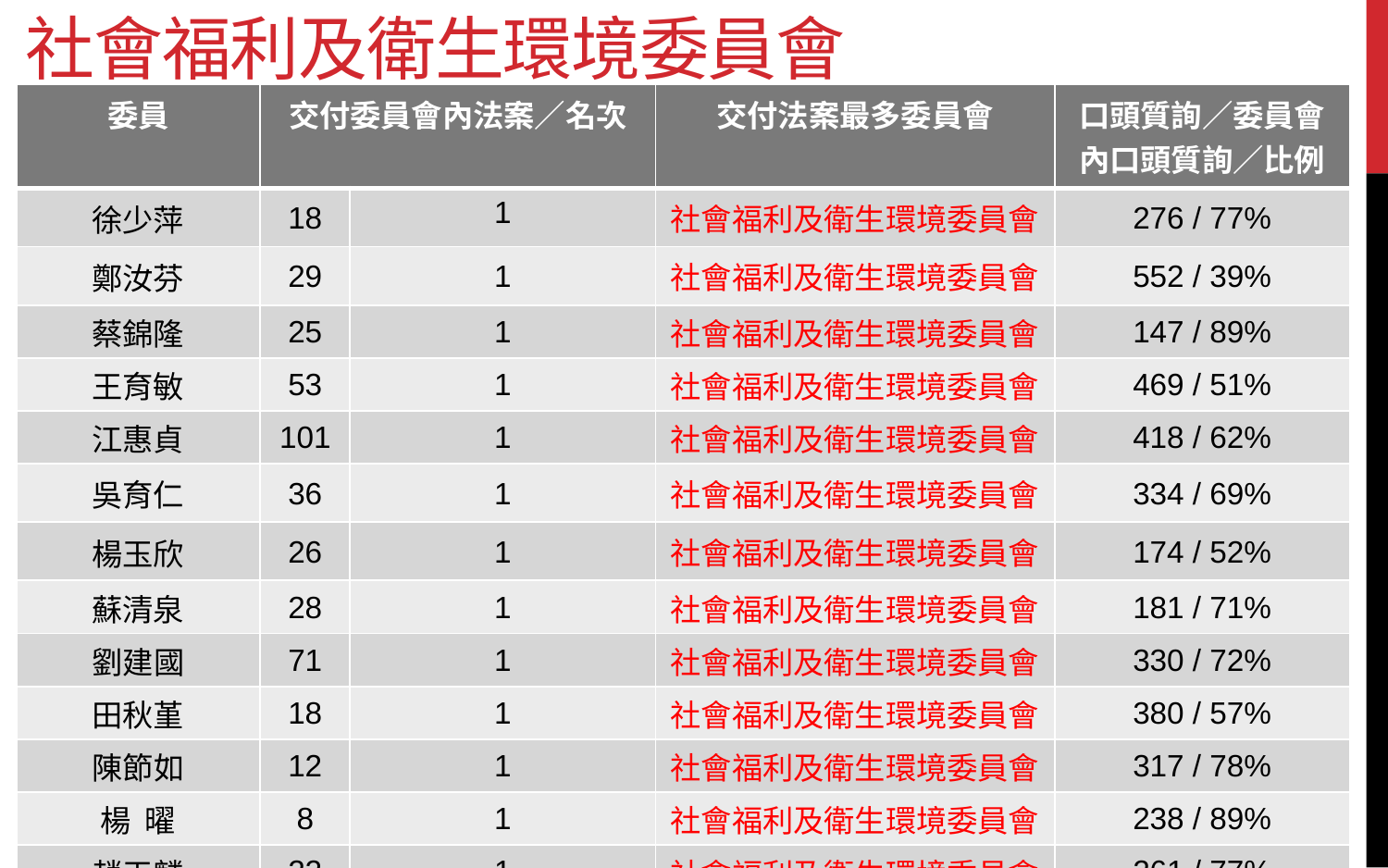

# 社會福利及衛生環境委員會
| 委員 | 交付委員會內法案／名次 |  | 交付法案最多委員會 | 口頭質詢／委員會內口頭質詢／比例 |
| --- | --- | --- | --- | --- |
| 徐少萍 | 18 | 1 | 社會福利及衛生環境委員會 | 276 / 77% |
| 鄭汝芬 | 29 | 1 | 社會福利及衛生環境委員會 | 552 / 39% |
| 蔡錦隆 | 25 | 1 | 社會福利及衛生環境委員會 | 147 / 89% |
| 王育敏 | 53 | 1 | 社會福利及衛生環境委員會 | 469 / 51% |
| 江惠貞 | 101 | 1 | 社會福利及衛生環境委員會 | 418 / 62% |
| 吳育仁 | 36 | 1 | 社會福利及衛生環境委員會 | 334 / 69% |
| 楊玉欣 | 26 | 1 | 社會福利及衛生環境委員會 | 174 / 52% |
| 蘇清泉 | 28 | 1 | 社會福利及衛生環境委員會 | 181 / 71% |
| 劉建國 | 71 | 1 | 社會福利及衛生環境委員會 | 330 / 72% |
| 田秋堇 | 18 | 1 | 社會福利及衛生環境委員會 | 380 / 57% |
| 陳節如 | 12 | 1 | 社會福利及衛生環境委員會 | 317 / 78% |
| 楊 曜 | 8 | 1 | 社會福利及衛生環境委員會 | 238 / 89% |
| 趙天麟 | 22 | 1 | 社會福利及衛生環境委員會 | 261 / 77% |